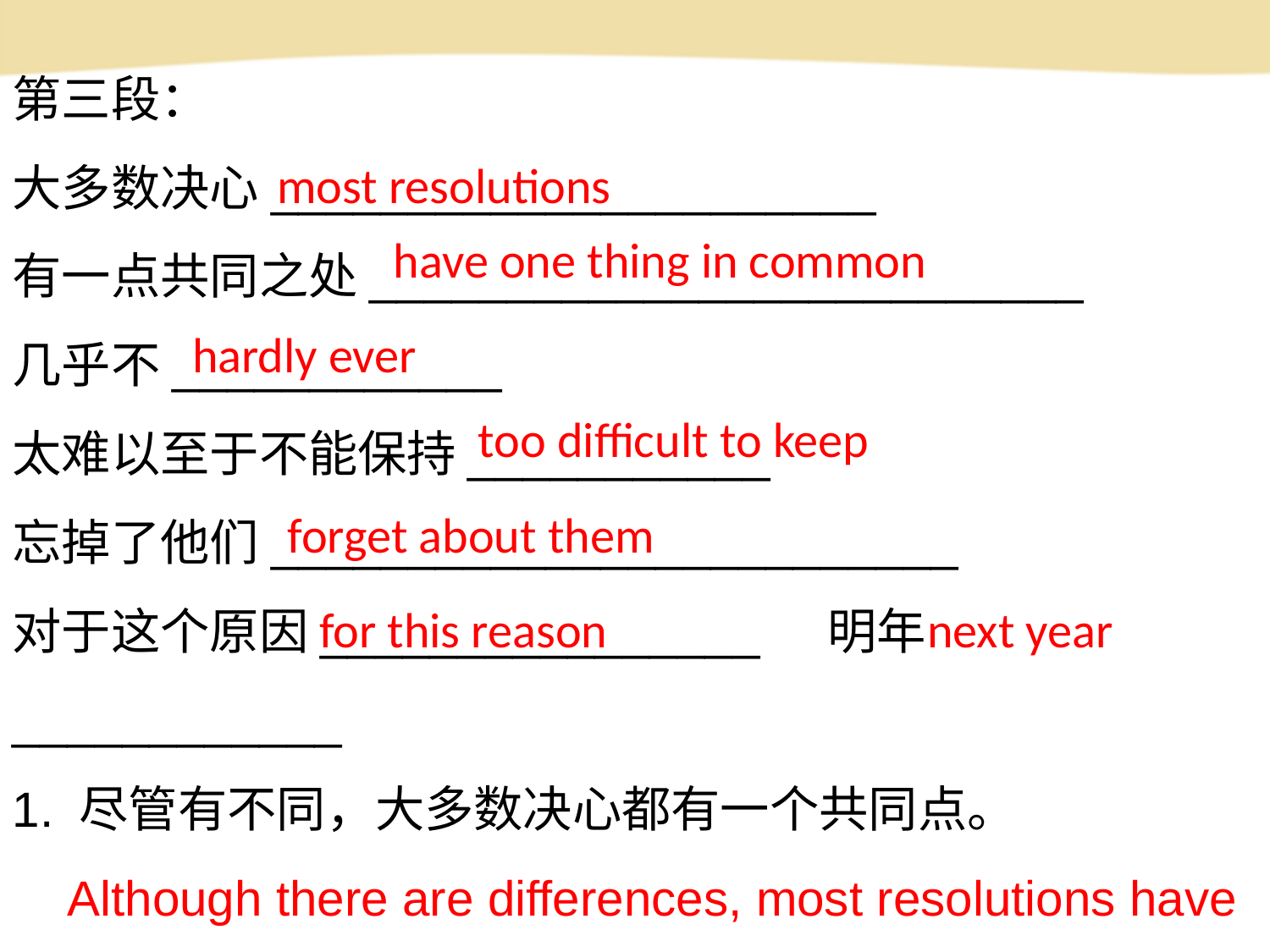

第三段：
大多数决心______________________
有一点共同之处__________________________
几乎不____________
太难以至于不能保持___________
忘掉了他们_________________________
对于这个原因________________    明年____________
1. 尽管有不同，大多数决心都有一个共同点。
    Although there are differences, most resolutions have
    one thing in common.

most resolutions
have one thing in common
hardly ever
too difficult to keep
forget about them
for this reason
next year